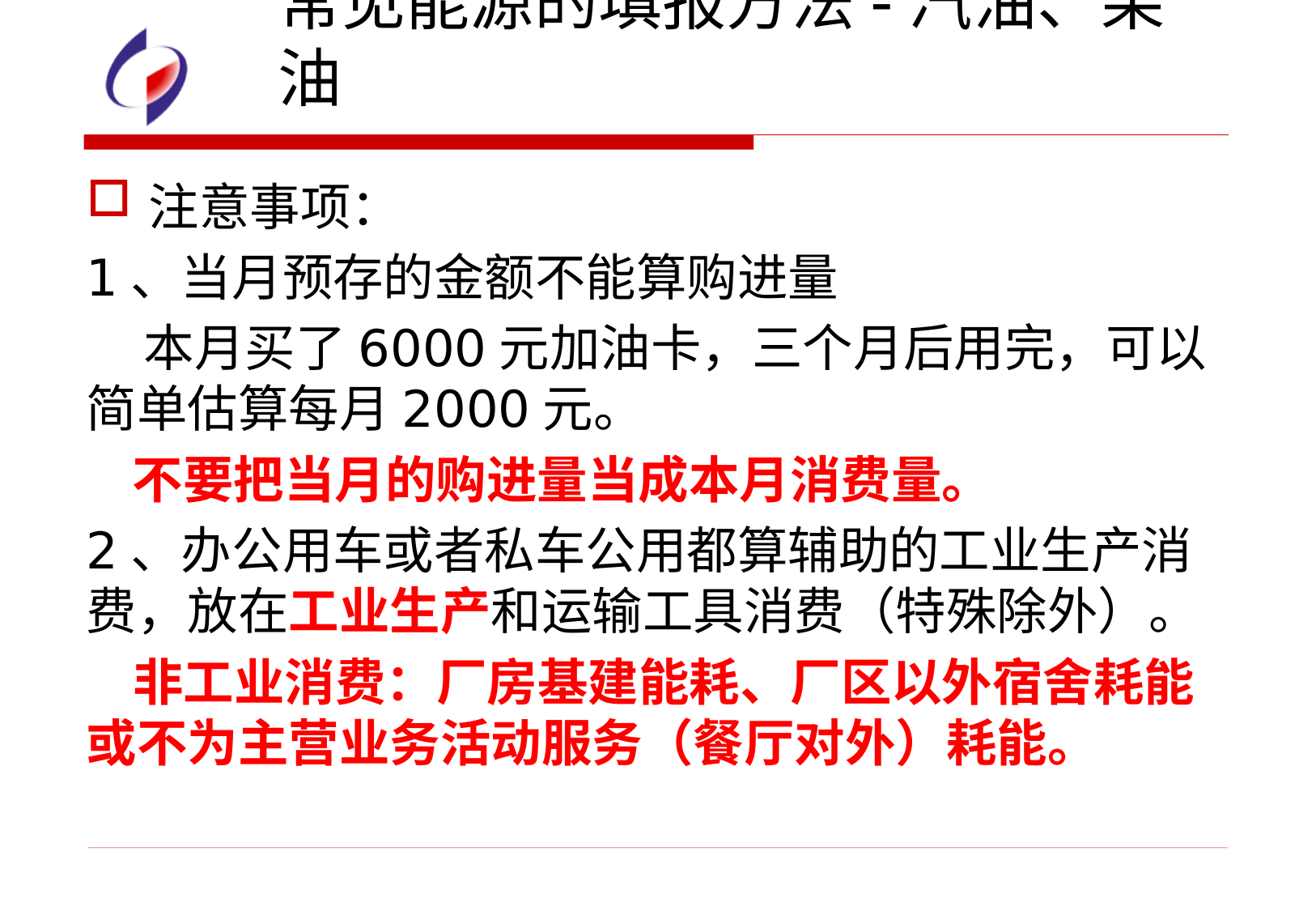

# 常见能源的填报方法-汽油、柴油
注意事项：
1、当月预存的金额不能算购进量
    本月买了6000元加油卡，三个月后用完，可以简单估算每月2000元。
   不要把当月的购进量当成本月消费量。
2、办公用车或者私车公用都算辅助的工业生产消费，放在工业生产和运输工具消费（特殊除外）。
   非工业消费：厂房基建能耗、厂区以外宿舍耗能或不为主营业务活动服务（餐厅对外）耗能。